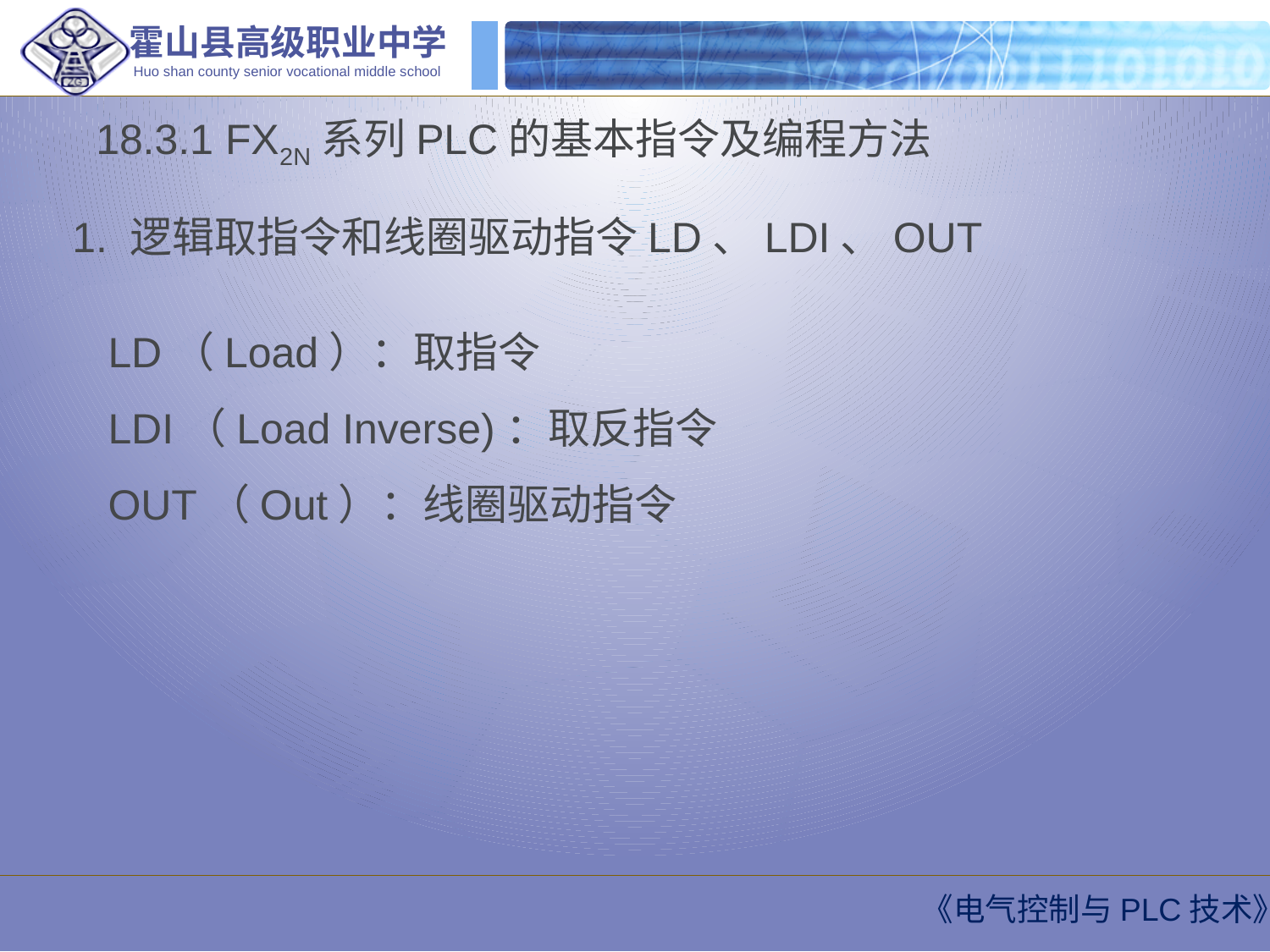

18.3.1 FX2N系列PLC的基本指令及编程方法
1. 逻辑取指令和线圈驱动指令LD、LDI、OUT
LD（Load）：取指令
LDI（Load Inverse)：取反指令
OUT（Out）：线圈驱动指令